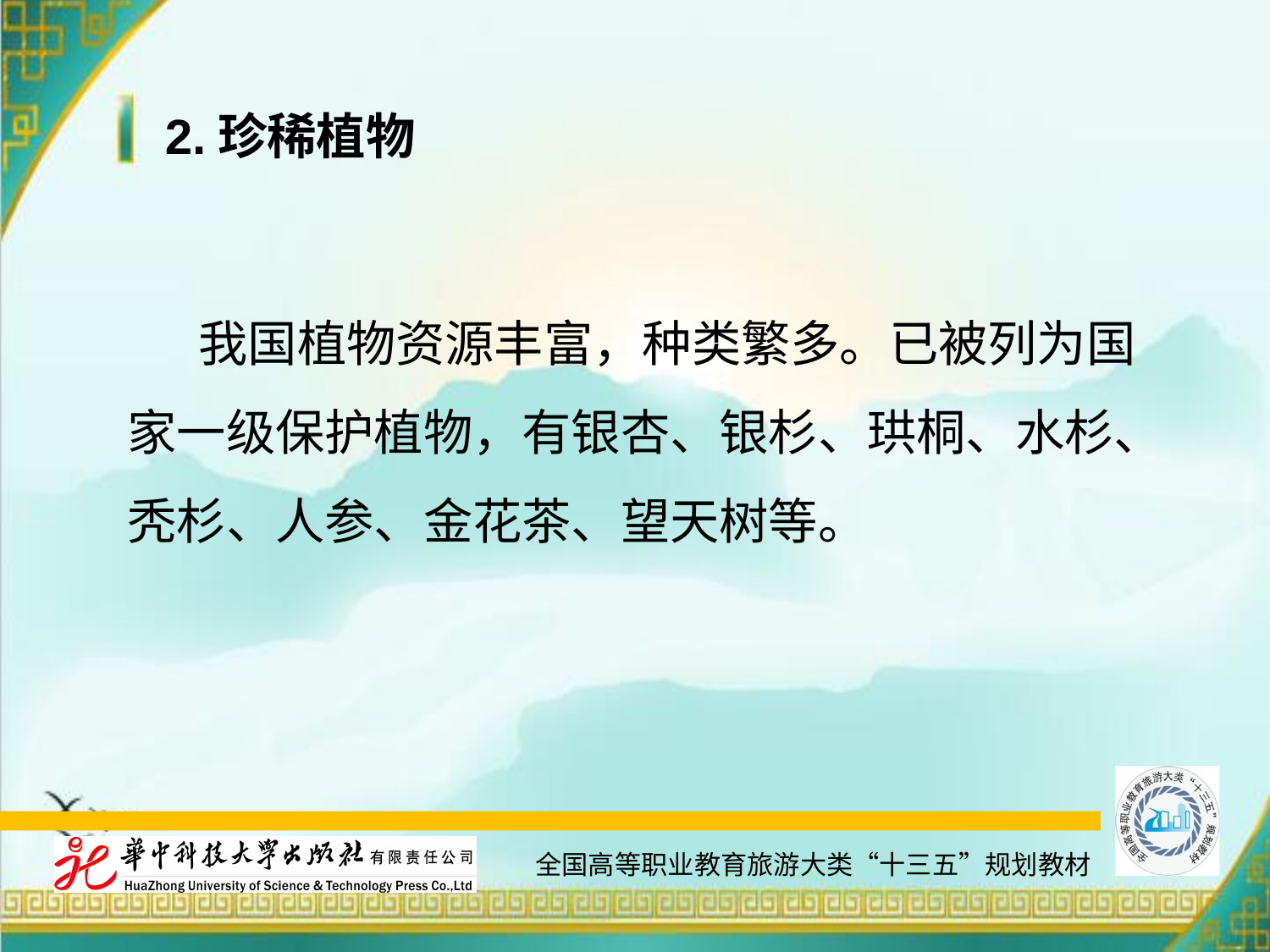

2.珍稀植物

  我国植物资源丰富，种类繁多。已被列为国家一级保护植物，有银杏、银杉、珙桐、水杉、秃杉、人参、金花茶、望天树等。